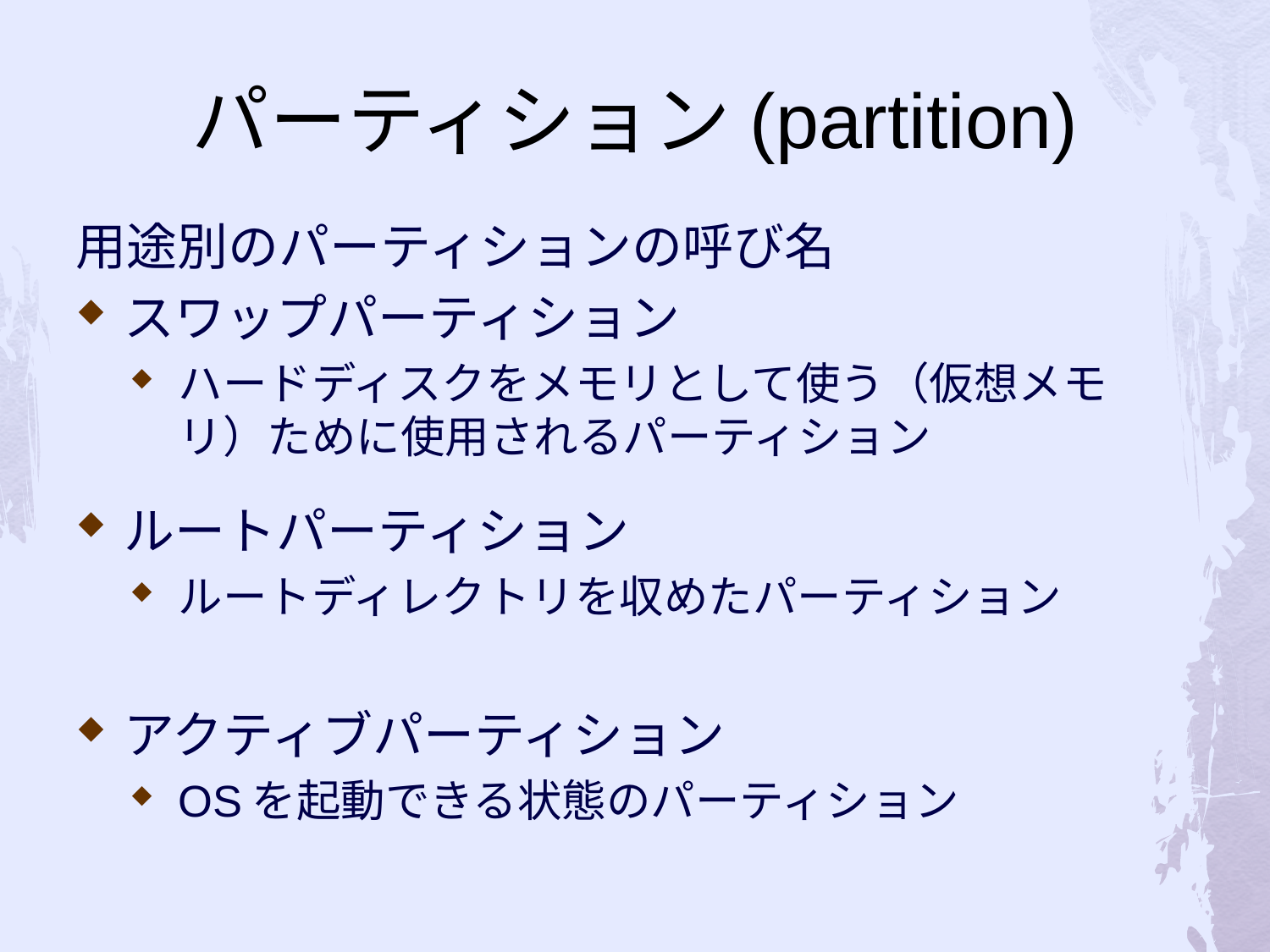

# パーティション(partition)
用途別のパーティションの呼び名
スワップパーティション
ハードディスクをメモリとして使う（仮想メモリ）ために使用されるパーティション

ルートパーティション
ルートディレクトリを収めたパーティション

アクティブパーティション
OSを起動できる状態のパーティション